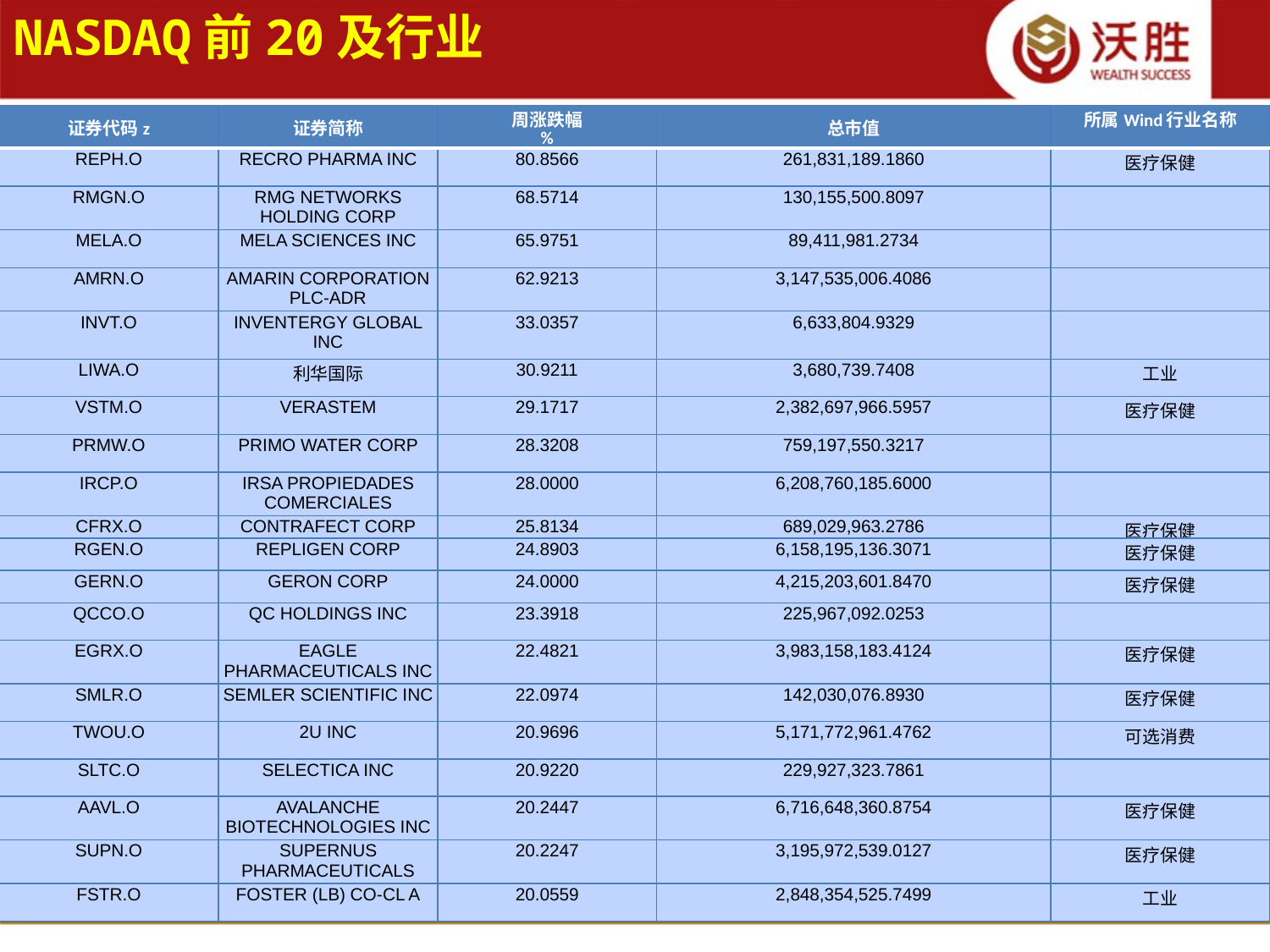

NASDAQ前20及行业

| 证券代码z | 证券简称 | 周涨跌幅 % | 总市值 | 所属Wind行业名称 |
| --- | --- | --- | --- | --- |
| REPH.O | RECRO PHARMA INC | 80.8566 | 261,831,189.1860 | 医疗保健 |
| RMGN.O | RMG NETWORKS HOLDING CORP | 68.5714 | 130,155,500.8097 |  |
| MELA.O | MELA SCIENCES INC | 65.9751 | 89,411,981.2734 |  |
| AMRN.O | AMARIN CORPORATION PLC-ADR | 62.9213 | 3,147,535,006.4086 |  |
| INVT.O | INVENTERGY GLOBAL INC | 33.0357 | 6,633,804.9329 |  |
| LIWA.O | 利华国际 | 30.9211 | 3,680,739.7408 | 工业 |
| VSTM.O | VERASTEM | 29.1717 | 2,382,697,966.5957 | 医疗保健 |
| PRMW.O | PRIMO WATER CORP | 28.3208 | 759,197,550.3217 |  |
| IRCP.O | IRSA PROPIEDADES COMERCIALES | 28.0000 | 6,208,760,185.6000 |  |
| CFRX.O | CONTRAFECT CORP | 25.8134 | 689,029,963.2786 | 医疗保健 |
| RGEN.O | REPLIGEN CORP | 24.8903 | 6,158,195,136.3071 | 医疗保健 |
| GERN.O | GERON CORP | 24.0000 | 4,215,203,601.8470 | 医疗保健 |
| QCCO.O | QC HOLDINGS INC | 23.3918 | 225,967,092.0253 |  |
| EGRX.O | EAGLE PHARMACEUTICALS INC | 22.4821 | 3,983,158,183.4124 | 医疗保健 |
| SMLR.O | SEMLER SCIENTIFIC INC | 22.0974 | 142,030,076.8930 | 医疗保健 |
| TWOU.O | 2U INC | 20.9696 | 5,171,772,961.4762 | 可选消费 |
| SLTC.O | SELECTICA INC | 20.9220 | 229,927,323.7861 |  |
| AAVL.O | AVALANCHE BIOTECHNOLOGIES INC | 20.2447 | 6,716,648,360.8754 | 医疗保健 |
| SUPN.O | SUPERNUS PHARMACEUTICALS | 20.2247 | 3,195,972,539.0127 | 医疗保健 |
| FSTR.O | FOSTER (LB) CO-CL A | 20.0559 | 2,848,354,525.7499 | 工业 |
22